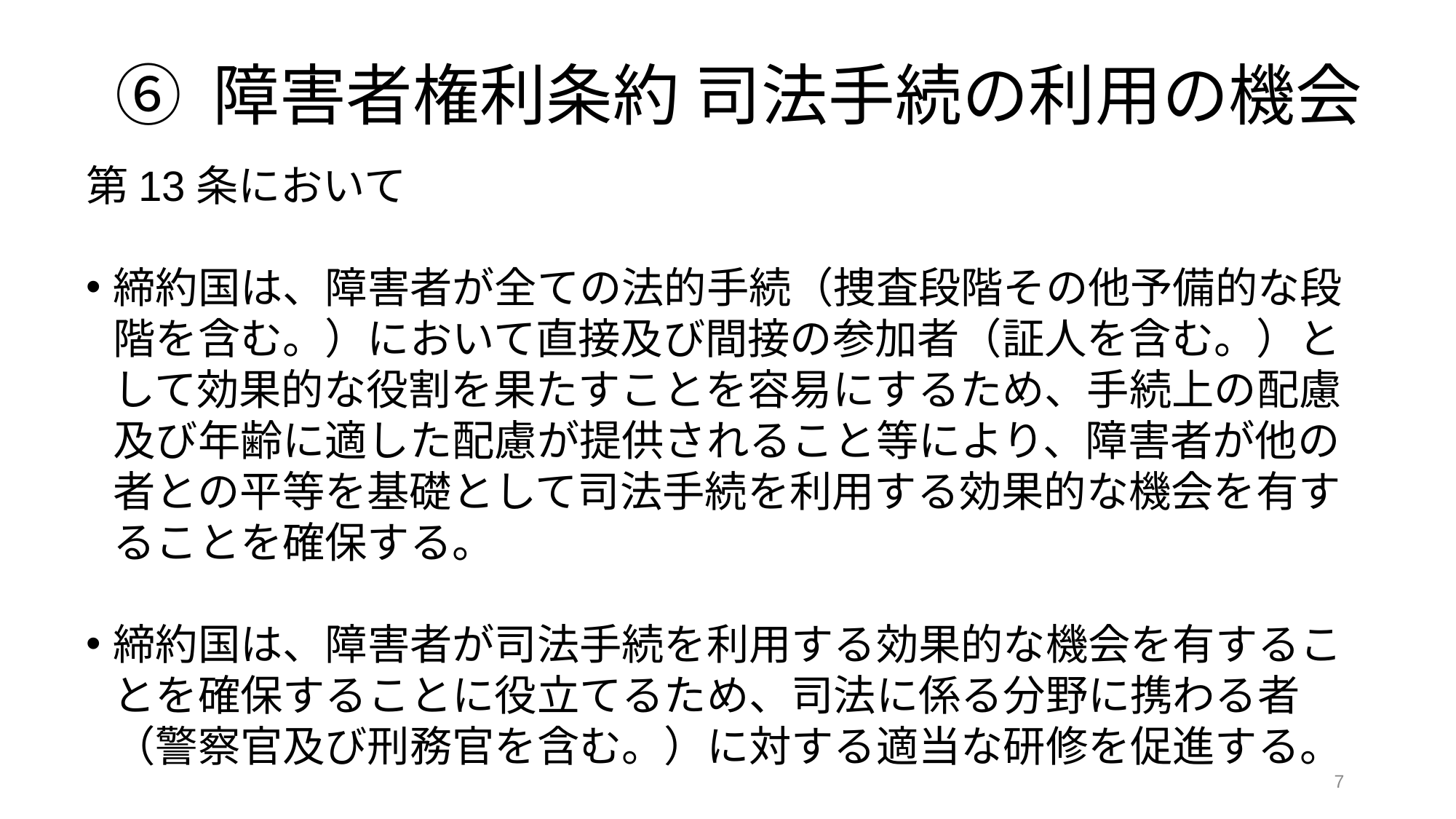

# ⑥ 障害者権利条約 司法手続の利用の機会
第13条において

締約国は、障害者が全ての法的手続（捜査段階その他予備的な段階を含む。）において直接及び間接の参加者（証人を含む。）として効果的な役割を果たすことを容易にするため、手続上の配慮及び年齢に適した配慮が提供されること等により、障害者が他の者との平等を基礎として司法手続を利用する効果的な機会を有することを確保する。
締約国は、障害者が司法手続を利用する効果的な機会を有することを確保することに役立てるため、司法に係る分野に携わる者（警察官及び刑務官を含む。）に対する適当な研修を促進する。

7